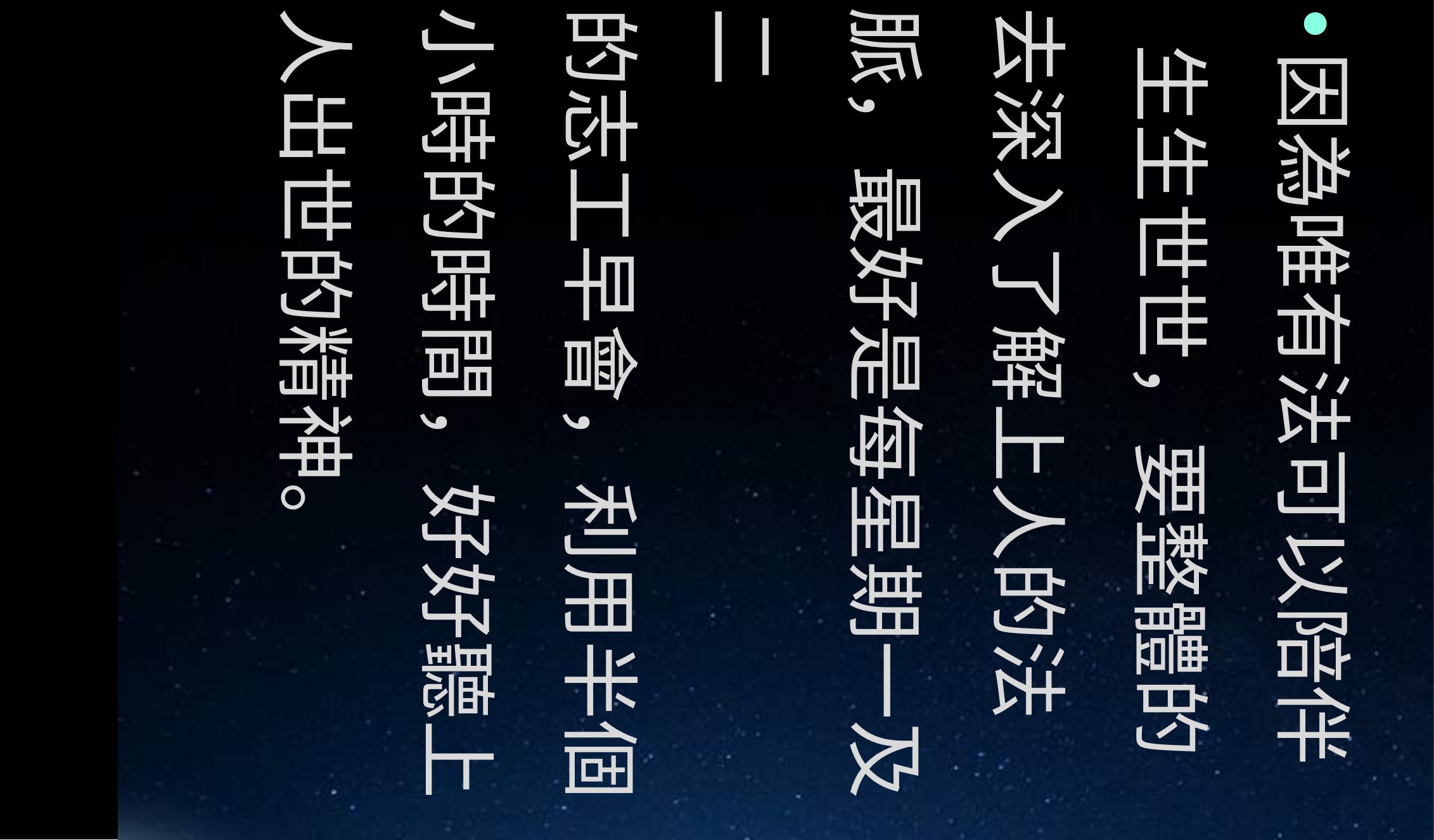

因為唯有法可以陪伴
 生生世世，要整體的
去深入了解上人的法脈，最好是每星期一及二
的志工早會，利用半個小時的時間，好好聽上人出世的精神。